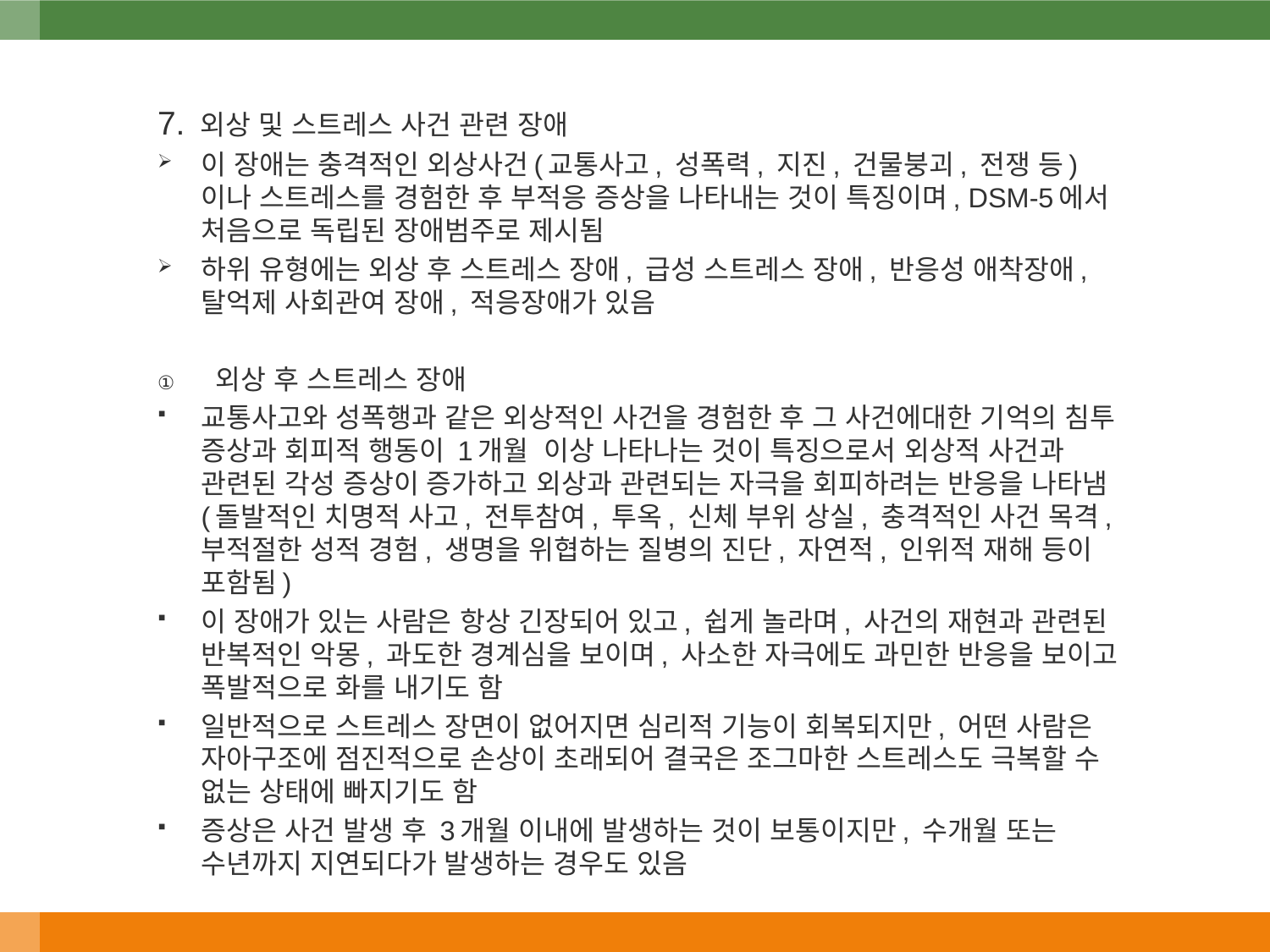

7. 외상 및 스트레스 사건 관련 장애
이 장애는 충격적인 외상사건(교통사고, 성폭력, 지진, 건물붕괴, 전쟁 등)이나 스트레스를 경험한 후 부적응 증상을 나타내는 것이 특징이며, DSM-5에서 처음으로 독립된 장애범주로 제시됨
하위 유형에는 외상 후 스트레스 장애, 급성 스트레스 장애, 반응성 애착장애, 탈억제 사회관여 장애, 적응장애가 있음

외상 후 스트레스 장애
교통사고와 성폭행과 같은 외상적인 사건을 경험한 후 그 사건에대한 기억의 침투 증상과 회피적 행동이 1개월  이상 나타나는 것이 특징으로서 외상적 사건과 관련된 각성 증상이 증가하고 외상과 관련되는 자극을 회피하려는 반응을 나타냄(돌발적인 치명적 사고, 전투참여, 투옥, 신체 부위 상실, 충격적인 사건 목격, 부적절한 성적 경험, 생명을 위협하는 질병의 진단, 자연적, 인위적 재해 등이 포함됨)
이 장애가 있는 사람은 항상 긴장되어 있고, 쉽게 놀라며, 사건의 재현과 관련된 반복적인 악몽, 과도한 경계심을 보이며, 사소한 자극에도 과민한 반응을 보이고 폭발적으로 화를 내기도 함
일반적으로 스트레스 장면이 없어지면 심리적 기능이 회복되지만, 어떤 사람은 자아구조에 점진적으로 손상이 초래되어 결국은 조그마한 스트레스도 극복할 수 없는 상태에 빠지기도 함
증상은 사건 발생 후 3개월 이내에 발생하는 것이 보통이지만, 수개월 또는 수년까지 지연되다가 발생하는 경우도 있음